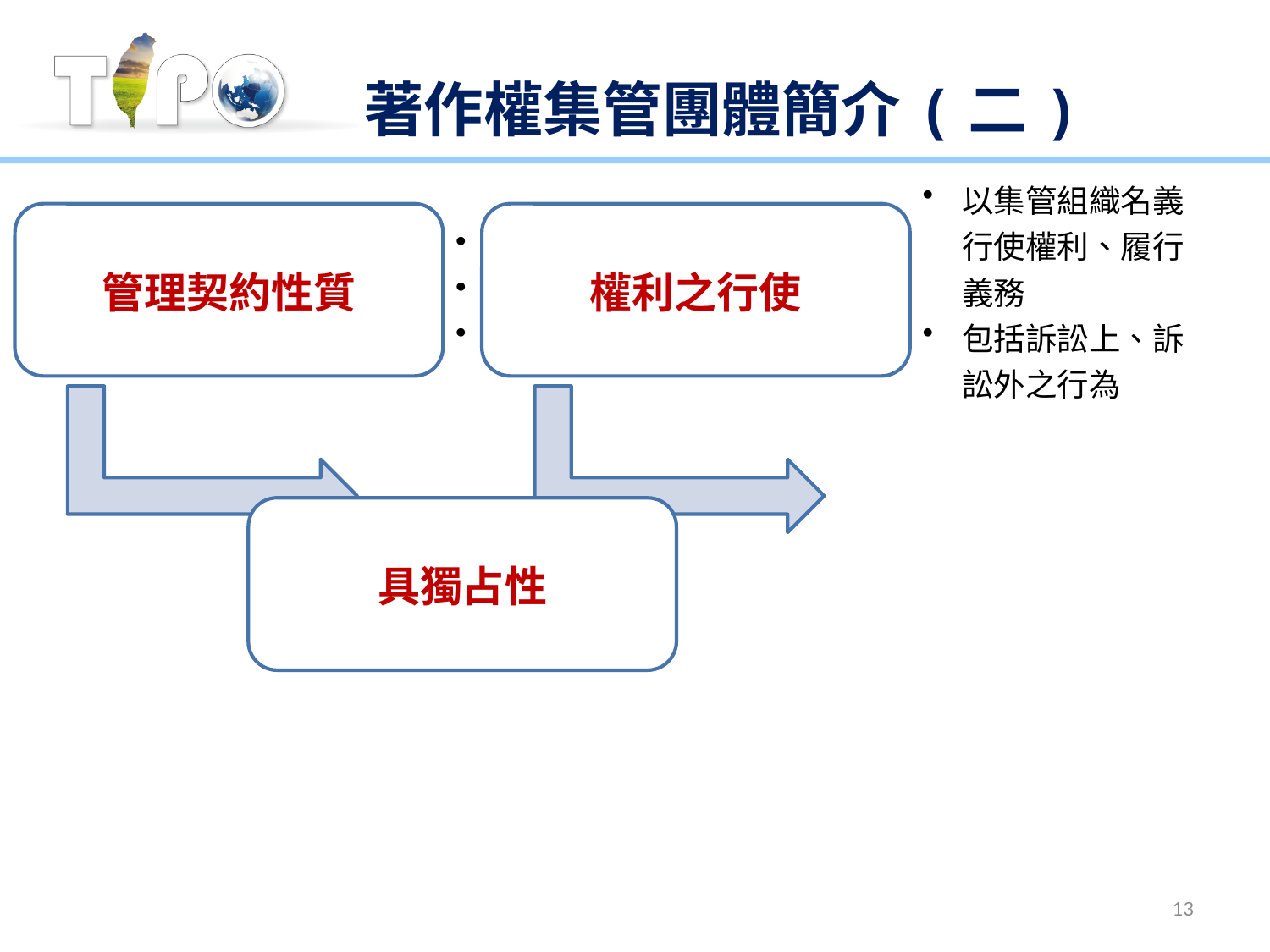

著作權集管團體簡介(二)
管理契約性質
專屬授權
權利之行使
具獨占性
信託
讓與
以集管組織名義行使權利、履行義務
包括訴訟上、訴訟外之行為
13